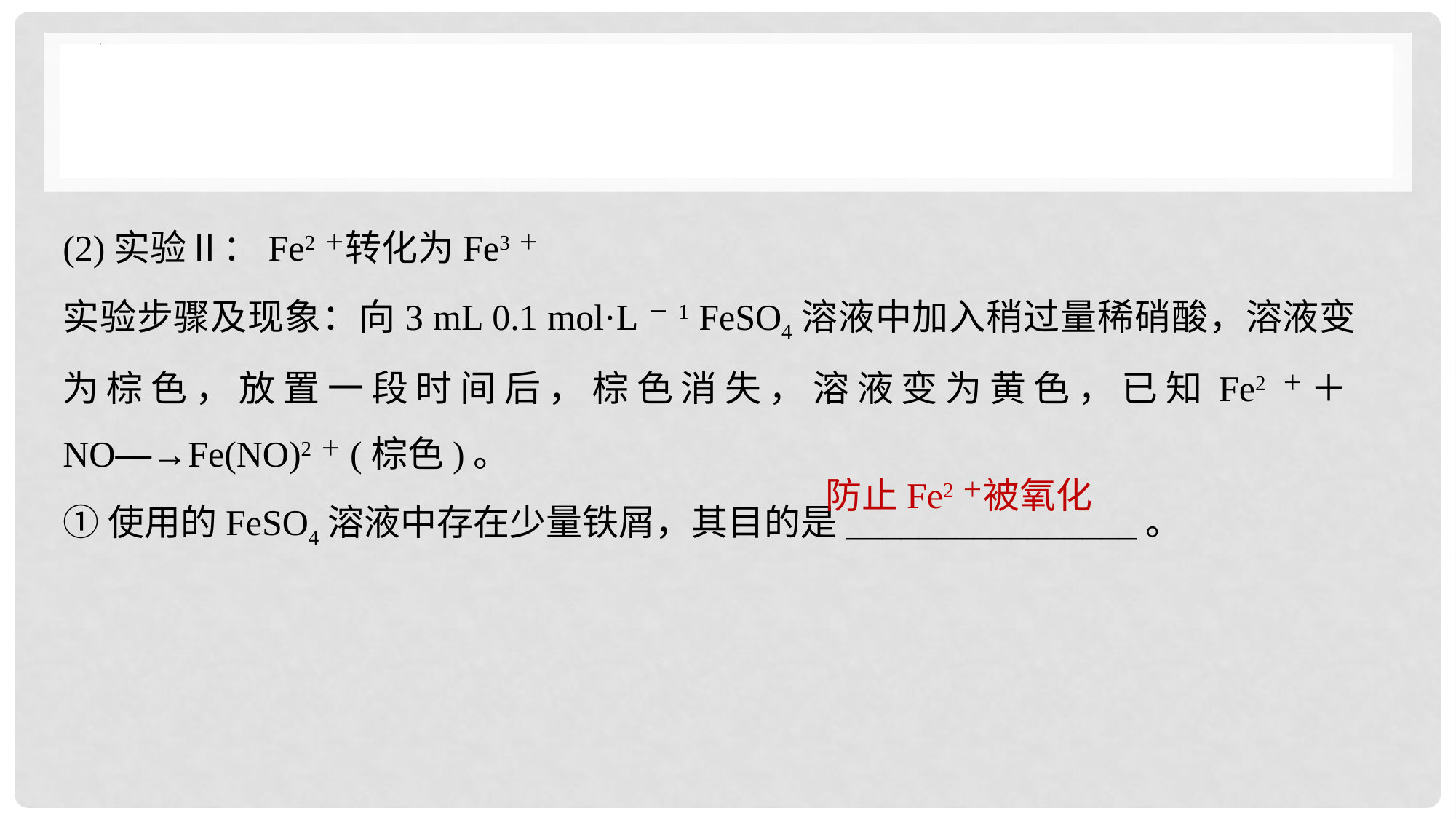

(2)实验Ⅱ：Fe2＋转化为Fe3＋
实验步骤及现象：向3 mL 0.1 mol·L－1 FeSO4溶液中加入稍过量稀硝酸，溶液变为棕色，放置一段时间后，棕色消失，溶液变为黄色，已知Fe2＋＋NO―→Fe(NO)2＋(棕色)。
①使用的FeSO4溶液中存在少量铁屑，其目的是________________。
防止Fe2＋被氧化